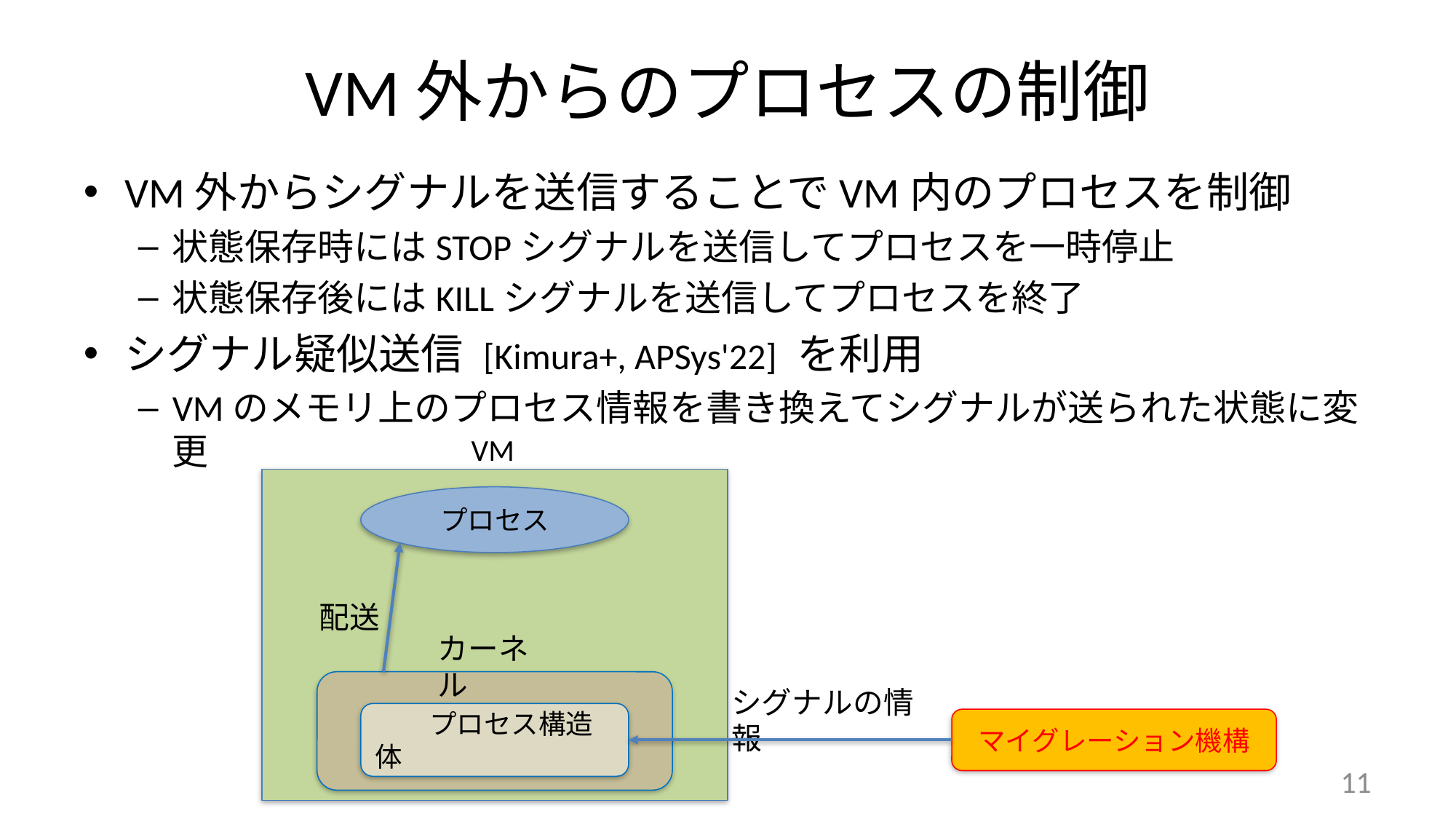

# VM外からのプロセスの制御
VM外からシグナルを送信することでVM内のプロセスを制御
状態保存時にはSTOPシグナルを送信してプロセスを一時停止
状態保存後にはKILLシグナルを送信してプロセスを終了
シグナル疑似送信 [Kimura+, APSys'22] を利用
VMのメモリ上のプロセス情報を書き換えてシグナルが送られた状態に変更
VM

プロセス
配送
カーネル

シグナルの情報
　　プロセス構造体
マイグレーション機構
11